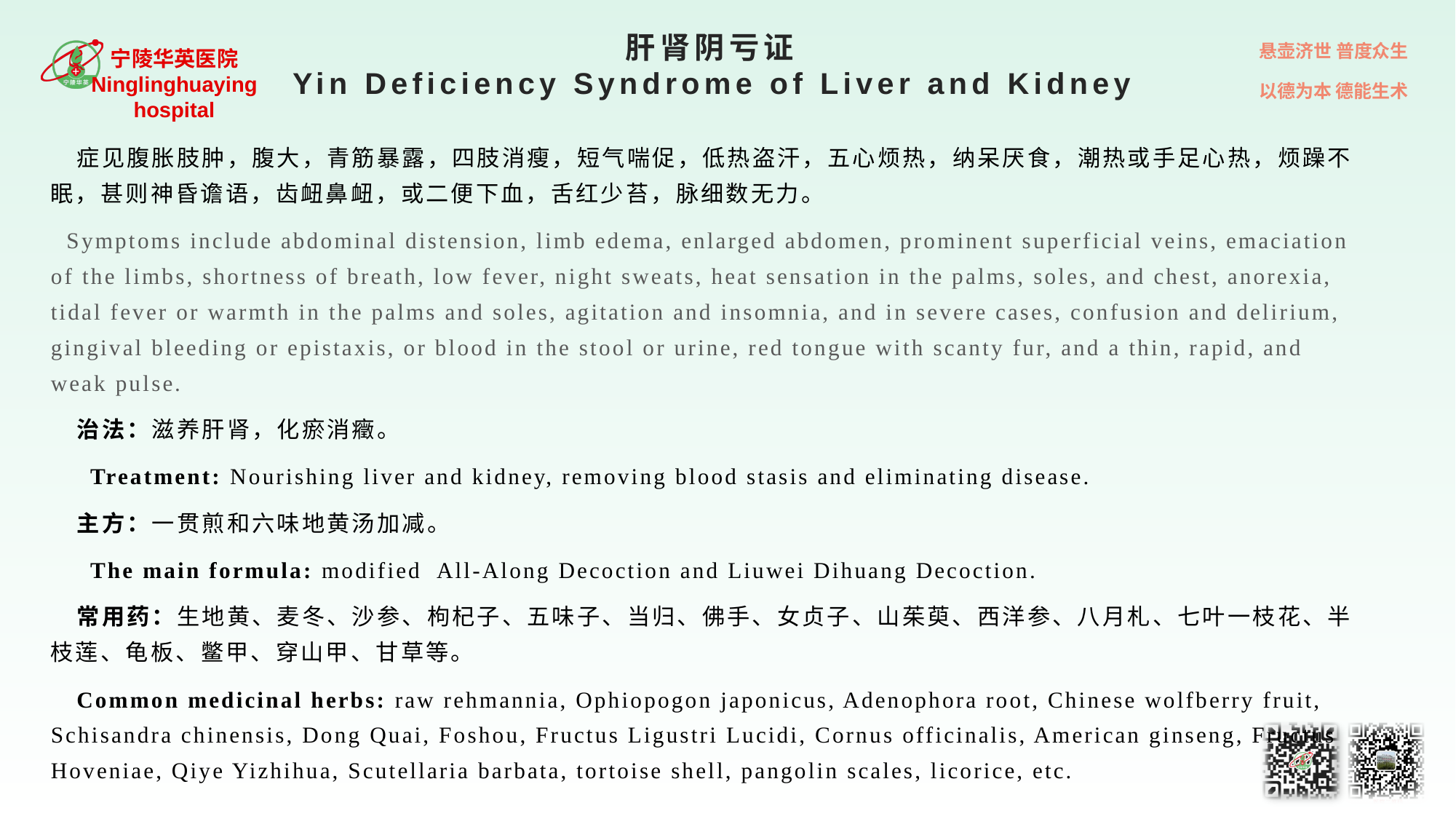

# 肝肾阴亏证 Yin Deficiency Syndrome of Liver and Kidney

   症见腹胀肢肿，腹大，青筋暴露，四肢消瘦，短气喘促，低热盗汗，五心烦热，纳呆厌食，潮热或手足心热，烦躁不眠，甚则神昏谵语，齿衄鼻衄，或二便下血，舌红少苔，脉细数无力。
  Symptoms include abdominal distension, limb edema, enlarged abdomen, prominent superficial veins, emaciation of the limbs, shortness of breath, low fever, night sweats, heat sensation in the palms, soles, and chest, anorexia, tidal fever or warmth in the palms and soles, agitation and insomnia, and in severe cases, confusion and delirium, gingival bleeding or epistaxis, or blood in the stool or urine, red tongue with scanty fur, and a thin, rapid, and weak pulse.
   治法：滋养肝肾，化瘀消癥。
     Treatment: Nourishing liver and kidney, removing blood stasis and eliminating disease.
   主方：一贯煎和六味地黄汤加减。
     The main formula: modified  All-Along Decoction and Liuwei Dihuang Decoction.
   常用药：生地黄、麦冬、沙参、枸杞子、五味子、当归、佛手、女贞子、山茱萸、西洋参、八月札、七叶一枝花、半枝莲、龟板、鳖甲、穿山甲、甘草等。
   Common medicinal herbs: raw rehmannia, Ophiopogon japonicus, Adenophora root, Chinese wolfberry fruit, Schisandra chinensis, Dong Quai, Foshou, Fructus Ligustri Lucidi, Cornus officinalis, American ginseng, Fructus Hoveniae, Qiye Yizhihua, Scutellaria barbata, tortoise shell, pangolin scales, licorice, etc.